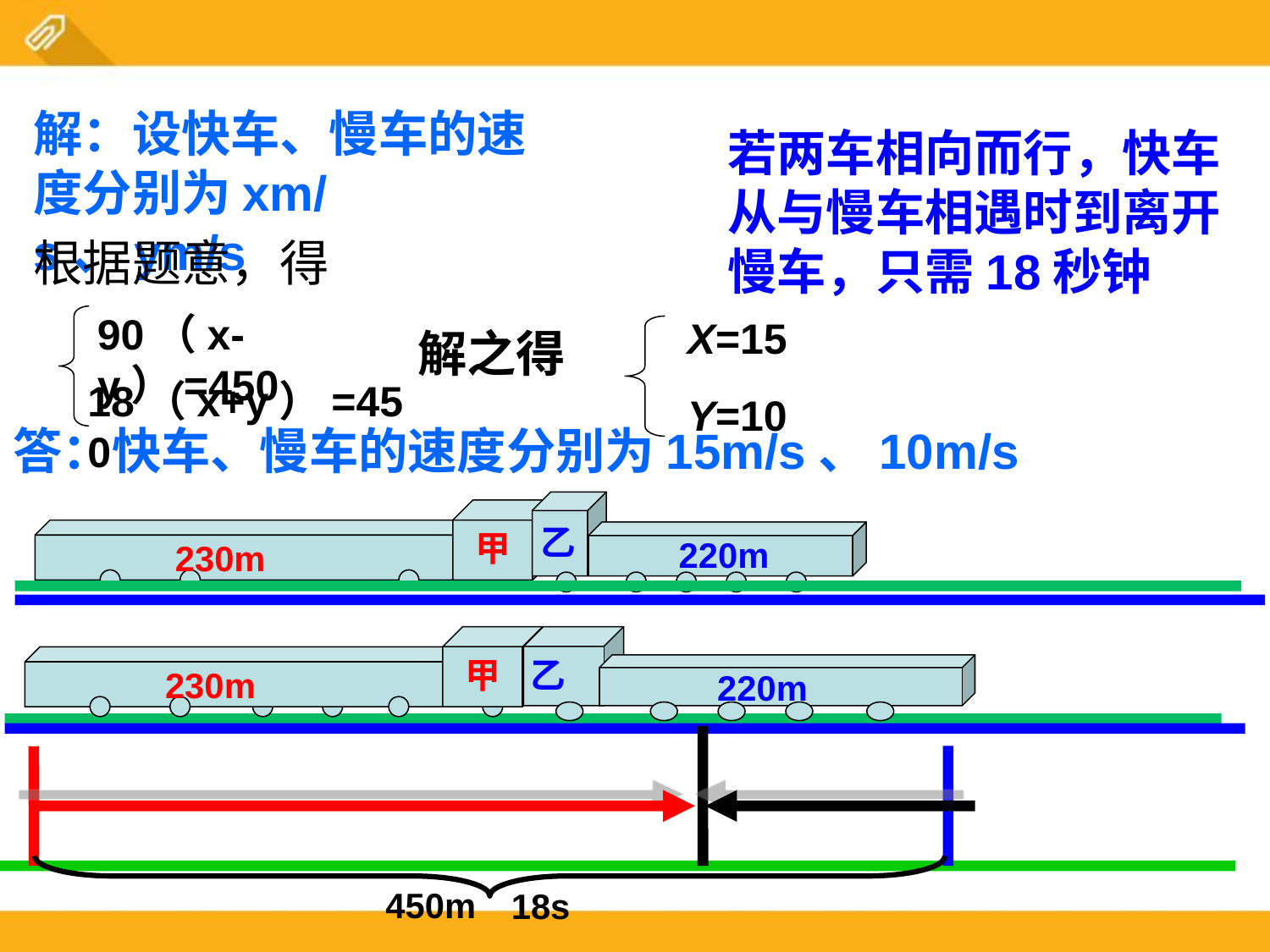

解：设快车、慢车的速度分别为xm/s、ym/s
根据题意，得
90（x-y）=450

若两车相向而行，快车从与慢车相遇时到离开慢车，只需18秒钟
X=15

Y=10
解之得
18（x+y）=450
答：快车、慢车的速度分别为15m/s、10m/s

乙
220m

甲
230m

甲
230m

乙
220m

450m
18s